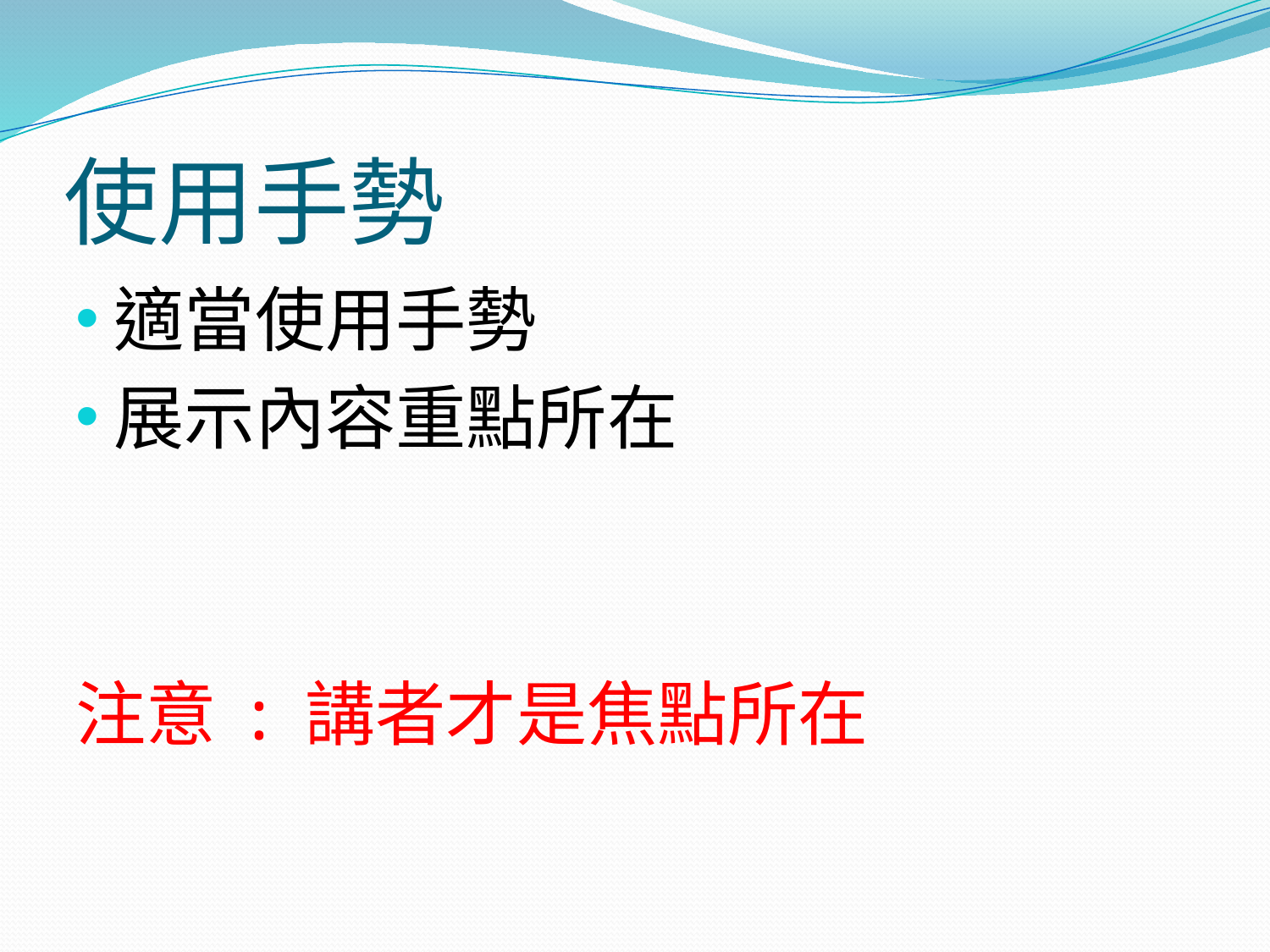

# 使用手勢
適當使用手勢
展示內容重點所在

注意 : 講者才是焦點所在